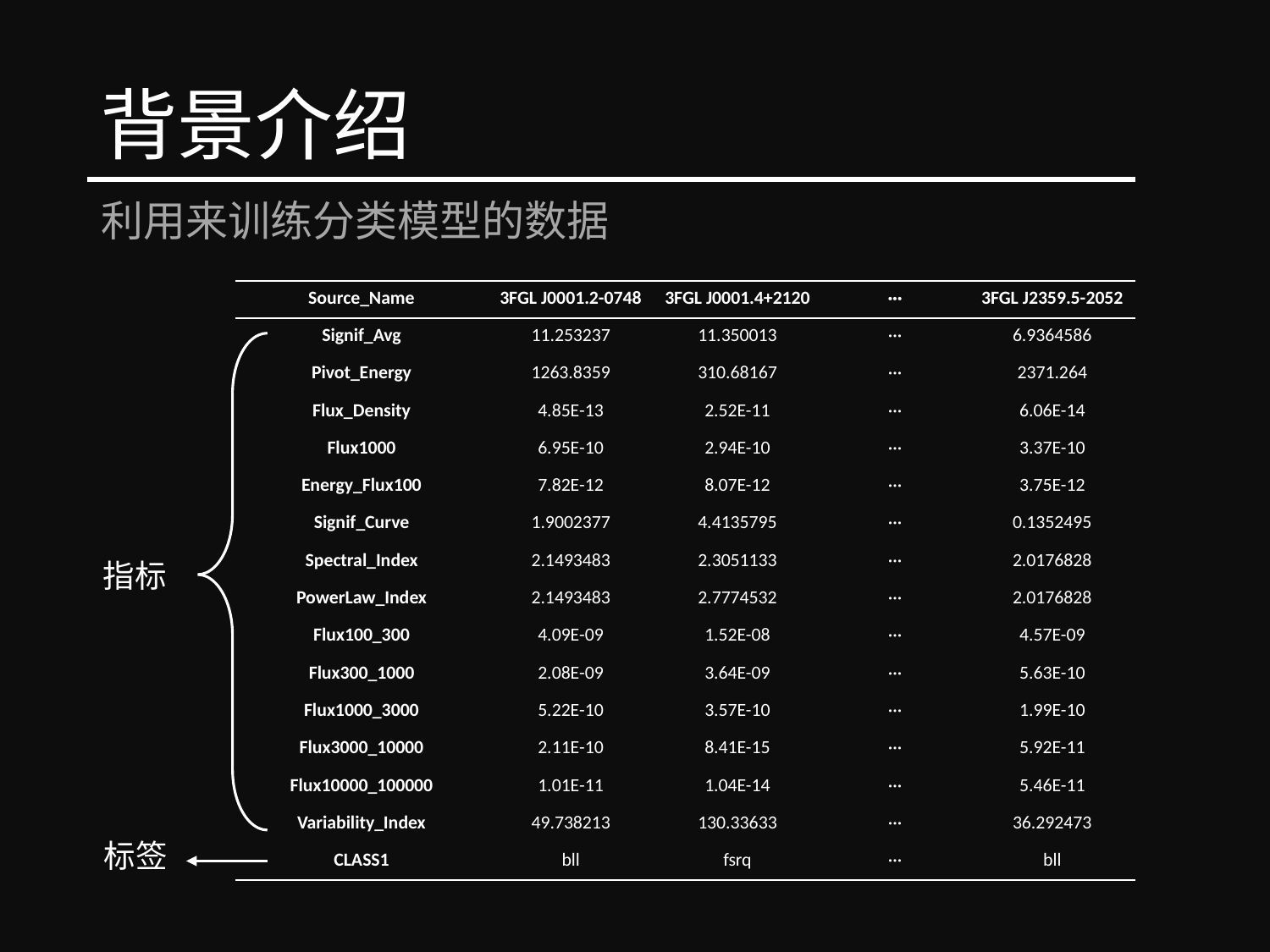

背景介绍
利用来训练分类模型的数据
| Source\_Name | 3FGL J0001.2-0748 | 3FGL J0001.4+2120 | ··· | 3FGL J2359.5-2052 |
| --- | --- | --- | --- | --- |
| Signif\_Avg | 11.253237 | 11.350013 | ··· | 6.9364586 |
| Pivot\_Energy | 1263.8359 | 310.68167 | ··· | 2371.264 |
| Flux\_Density | 4.85E-13 | 2.52E-11 | ··· | 6.06E-14 |
| Flux1000 | 6.95E-10 | 2.94E-10 | ··· | 3.37E-10 |
| Energy\_Flux100 | 7.82E-12 | 8.07E-12 | ··· | 3.75E-12 |
| Signif\_Curve | 1.9002377 | 4.4135795 | ··· | 0.1352495 |
| Spectral\_Index | 2.1493483 | 2.3051133 | ··· | 2.0176828 |
| PowerLaw\_Index | 2.1493483 | 2.7774532 | ··· | 2.0176828 |
| Flux100\_300 | 4.09E-09 | 1.52E-08 | ··· | 4.57E-09 |
| Flux300\_1000 | 2.08E-09 | 3.64E-09 | ··· | 5.63E-10 |
| Flux1000\_3000 | 5.22E-10 | 3.57E-10 | ··· | 1.99E-10 |
| Flux3000\_10000 | 2.11E-10 | 8.41E-15 | ··· | 5.92E-11 |
| Flux10000\_100000 | 1.01E-11 | 1.04E-14 | ··· | 5.46E-11 |
| Variability\_Index | 49.738213 | 130.33633 | ··· | 36.292473 |
| CLASS1 | bll | fsrq | ··· | bll |

指标
标签